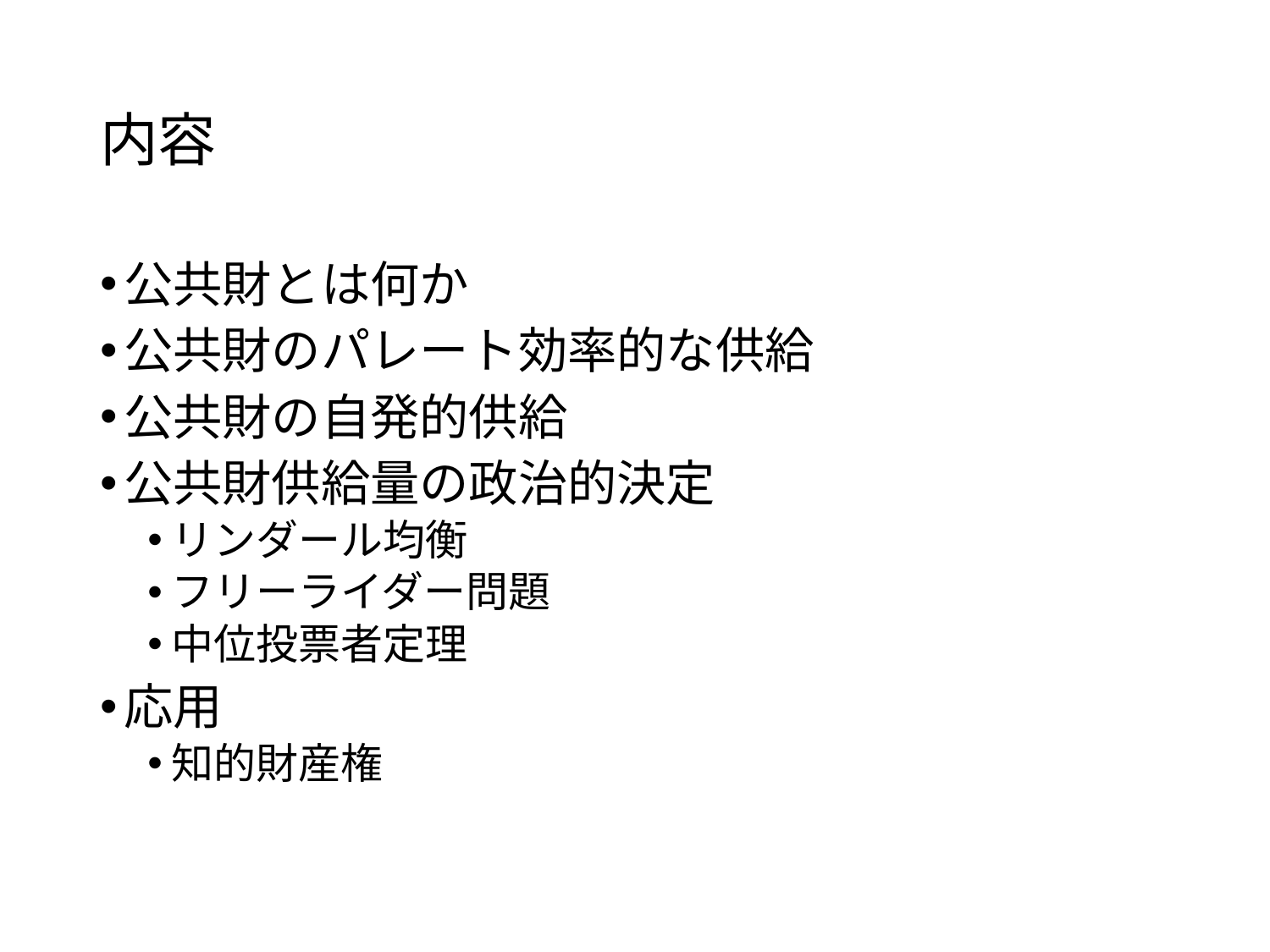

# 内容
公共財とは何か
公共財のパレート効率的な供給
公共財の自発的供給
公共財供給量の政治的決定
リンダール均衡
フリーライダー問題
中位投票者定理
応用
知的財産権